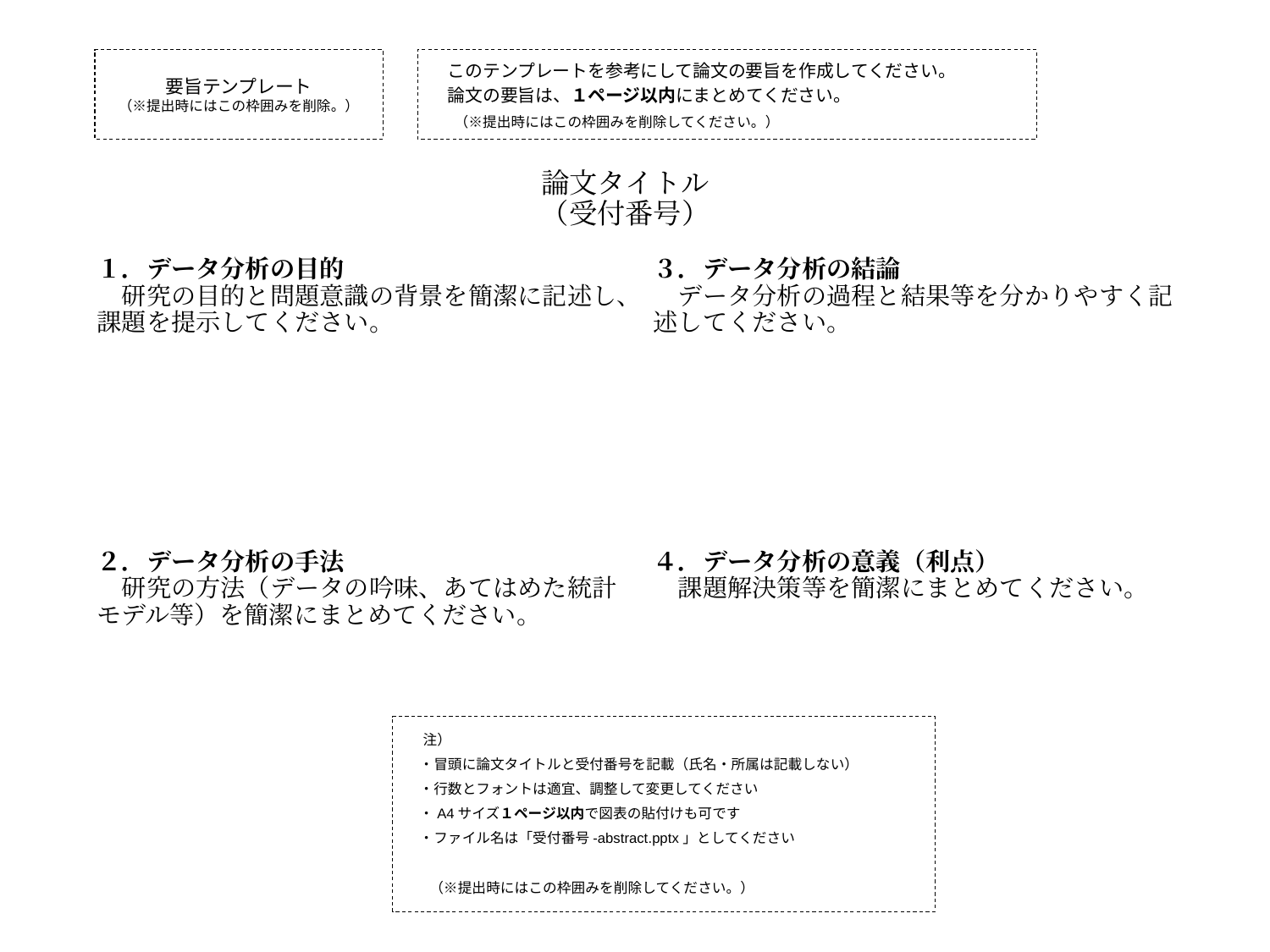

要旨テンプレート
（※提出時にはこの枠囲みを削除。）

このテンプレートを参考にして論文の要旨を作成してください。
論文の要旨は、１ページ以内にまとめてください。
 （※提出時にはこの枠囲みを削除してください。）

論文タイトル
（受付番号）
# １．データ分析の目的 　研究の目的と問題意識の背景を簡潔に記述し、課題を提示してください。 ２．データ分析の手法 　研究の方法（データの吟味、あてはめた統計モデル等）を簡潔にまとめてください。 ３．データ分析の結論 　データ分析の過程と結果等を分かりやすく記述してください。 ４．データ分析の意義（利点） 　課題解決策等を簡潔にまとめてください。
注）
　・冒頭に論文タイトルと受付番号を記載（氏名・所属は記載しない）
　・行数とフォントは適宜、調整して変更してください
　・A4サイズ１ページ以内で図表の貼付けも可です
　・ファイル名は「受付番号-abstract.pptx」としてください

 （※提出時にはこの枠囲みを削除してください。）